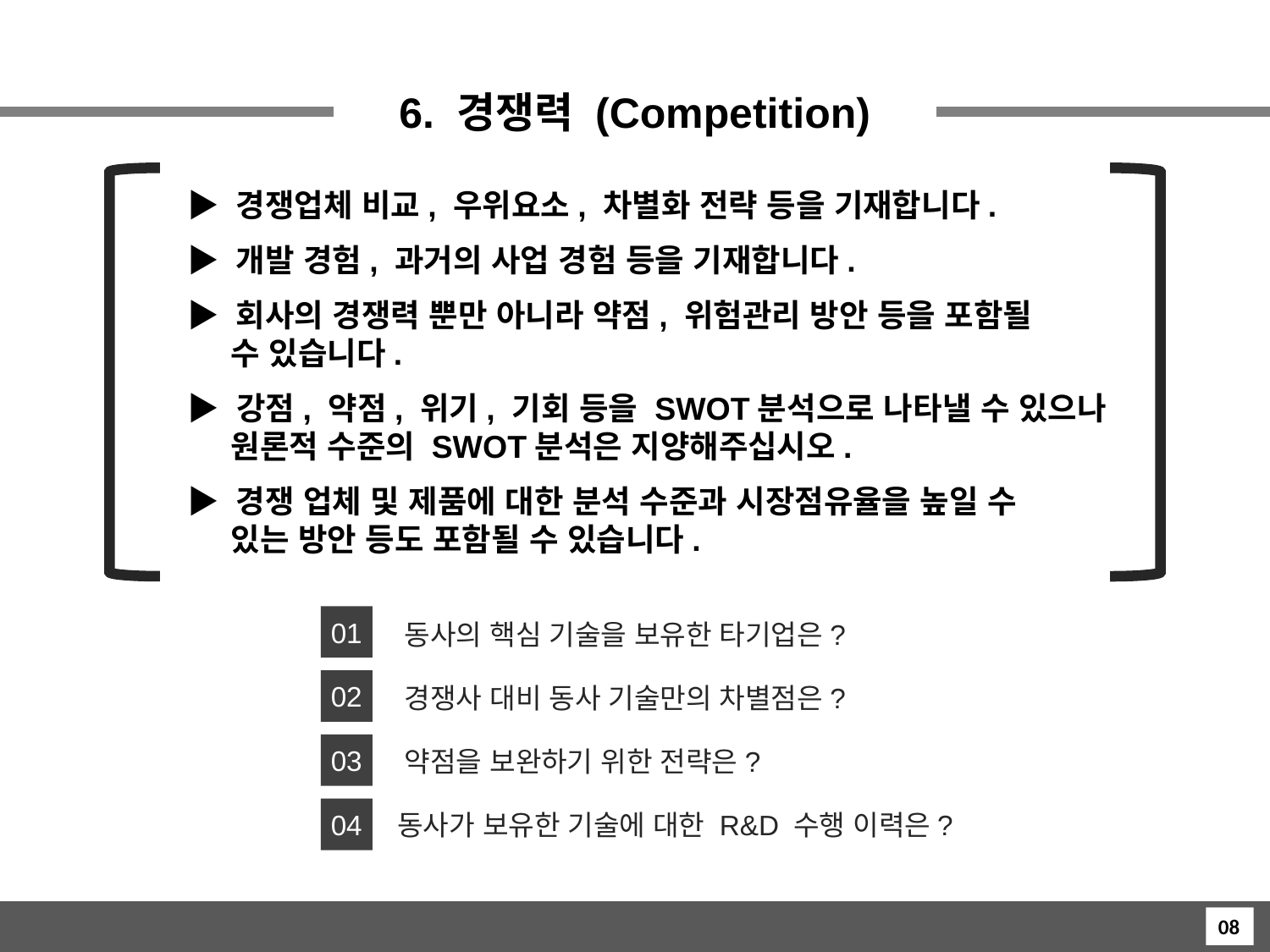

6. 경쟁력 (Competition)

▶ 경쟁업체 비교, 우위요소, 차별화 전략 등을 기재합니다.

▶ 개발 경험, 과거의 사업 경험 등을 기재합니다.

▶ 회사의 경쟁력 뿐만 아니라 약점, 위험관리 방안 등을 포함될
    수 있습니다.

▶ 강점, 약점, 위기, 기회 등을 SWOT분석으로 나타낼 수 있으나
    원론적 수준의 SWOT분석은 지양해주십시오.

▶ 경쟁 업체 및 제품에 대한 분석 수준과 시장점유율을 높일 수
    있는 방안 등도 포함될 수 있습니다.

01
동사의 핵심 기술을 보유한 타기업은?

02
경쟁사 대비 동사 기술만의 차별점은?

03
약점을 보완하기 위한 전략은?

04
동사가 보유한 기술에 대한 R&D 수행 이력은?

08